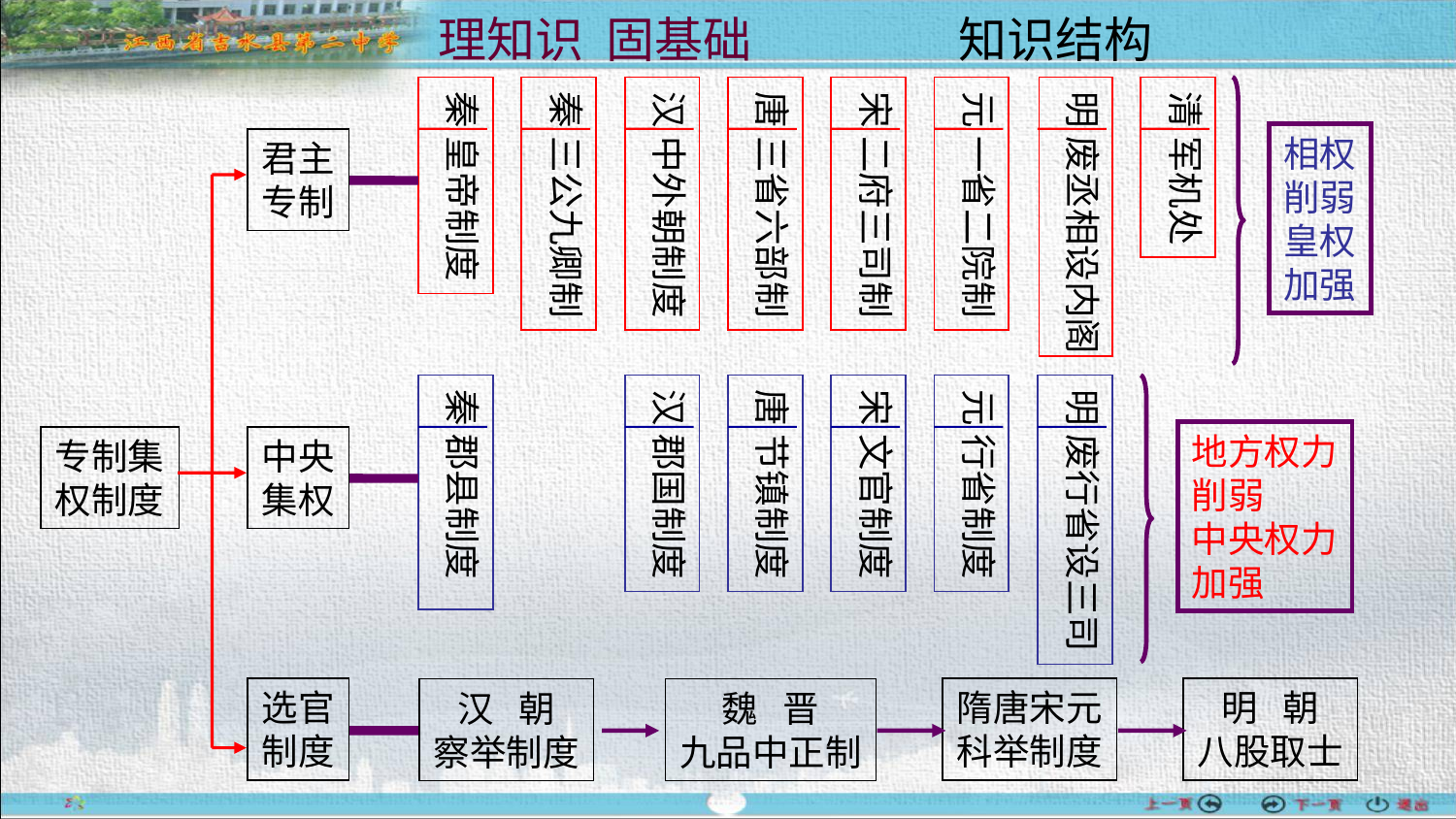

理知识  固基础                   知识结构
秦 皇帝制度
秦 三公九卿制
汉 中外朝制度
唐 三省六部制
宋 二府三司制
元 一省二院制
明 废丞相设内阁
清 军机处

相权
削弱
皇权
加强
君主
专制

秦 郡县制度
汉 郡国制度
唐 节镇制度
宋 文官制度
元 行省制度
明 废行省设三司

地方权力
削弱
中央权力
加强
专制集
权制度
中央
集权

选官
制度
隋唐宋元
科举制度
明   朝
八股取士
汉   朝
察举制度
魏   晋
九品中正制